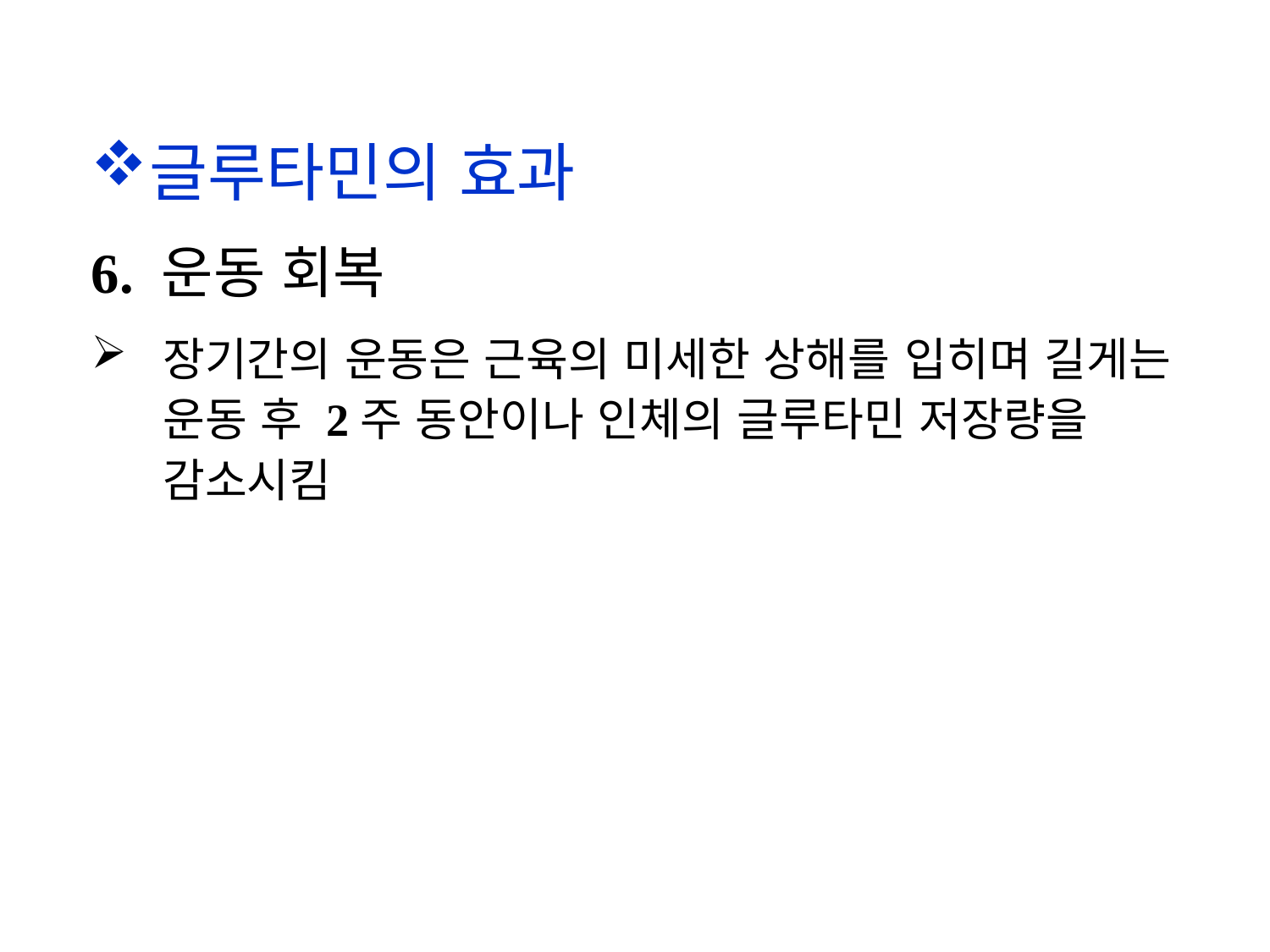

글루타민의 효과
6. 운동 회복
장기간의 운동은 근육의 미세한 상해를 입히며 길게는 운동 후 2주 동안이나 인체의 글루타민 저장량을 감소시킴